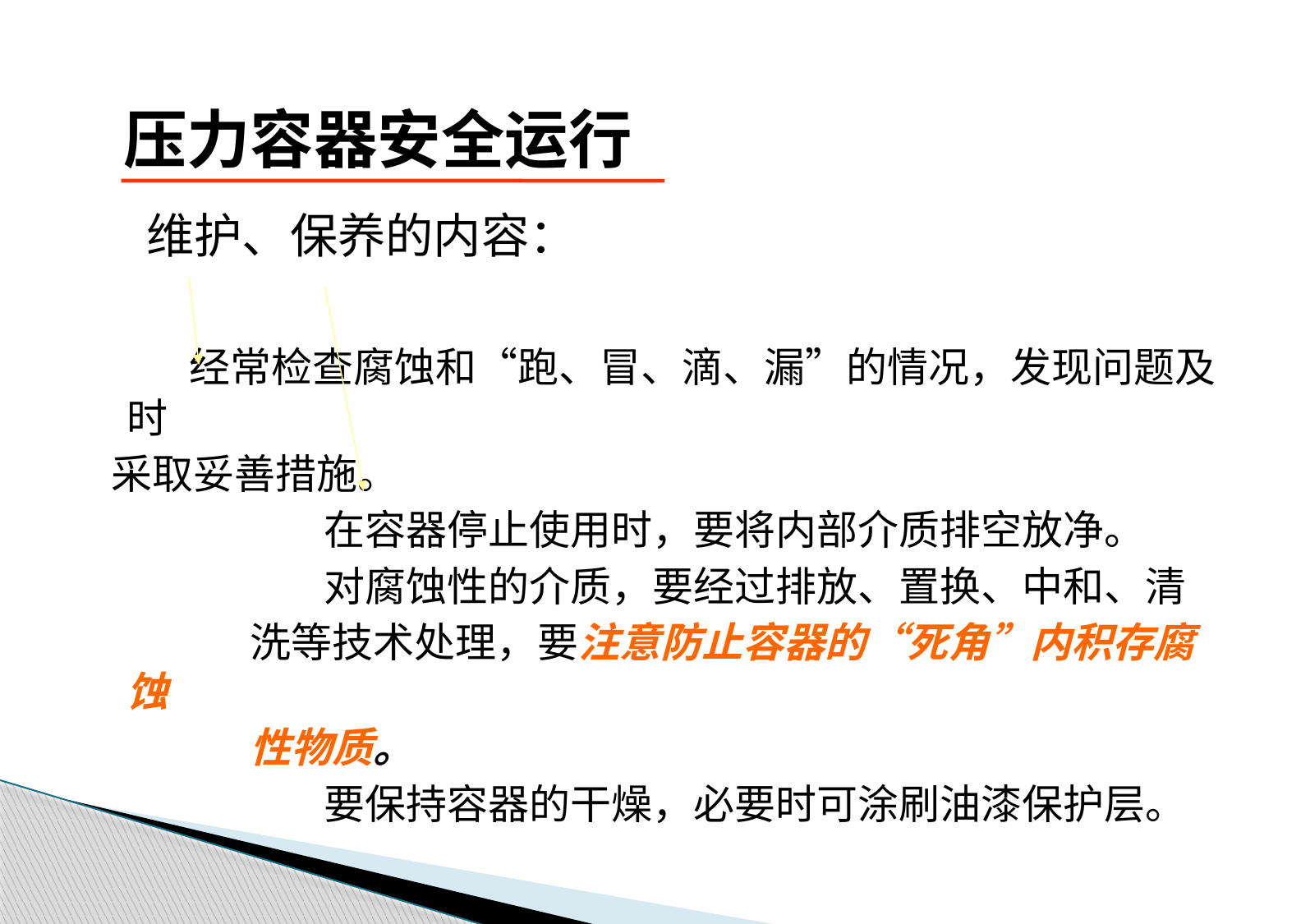

# 压力容器安全运行

    维护、保养的内容：

        经常检查腐蚀和“跑、冒、滴、漏”的情况，发现问题及时
 采取妥善措施。
                        在容器停止使用时，要将内部介质排空放净。
                        对腐蚀性的介质，要经过排放、置换、中和、清
                洗等技术处理，要注意防止容器的“死角”内积存腐蚀
                性物质。
                        要保持容器的干燥，必要时可涂刷油漆保护层。